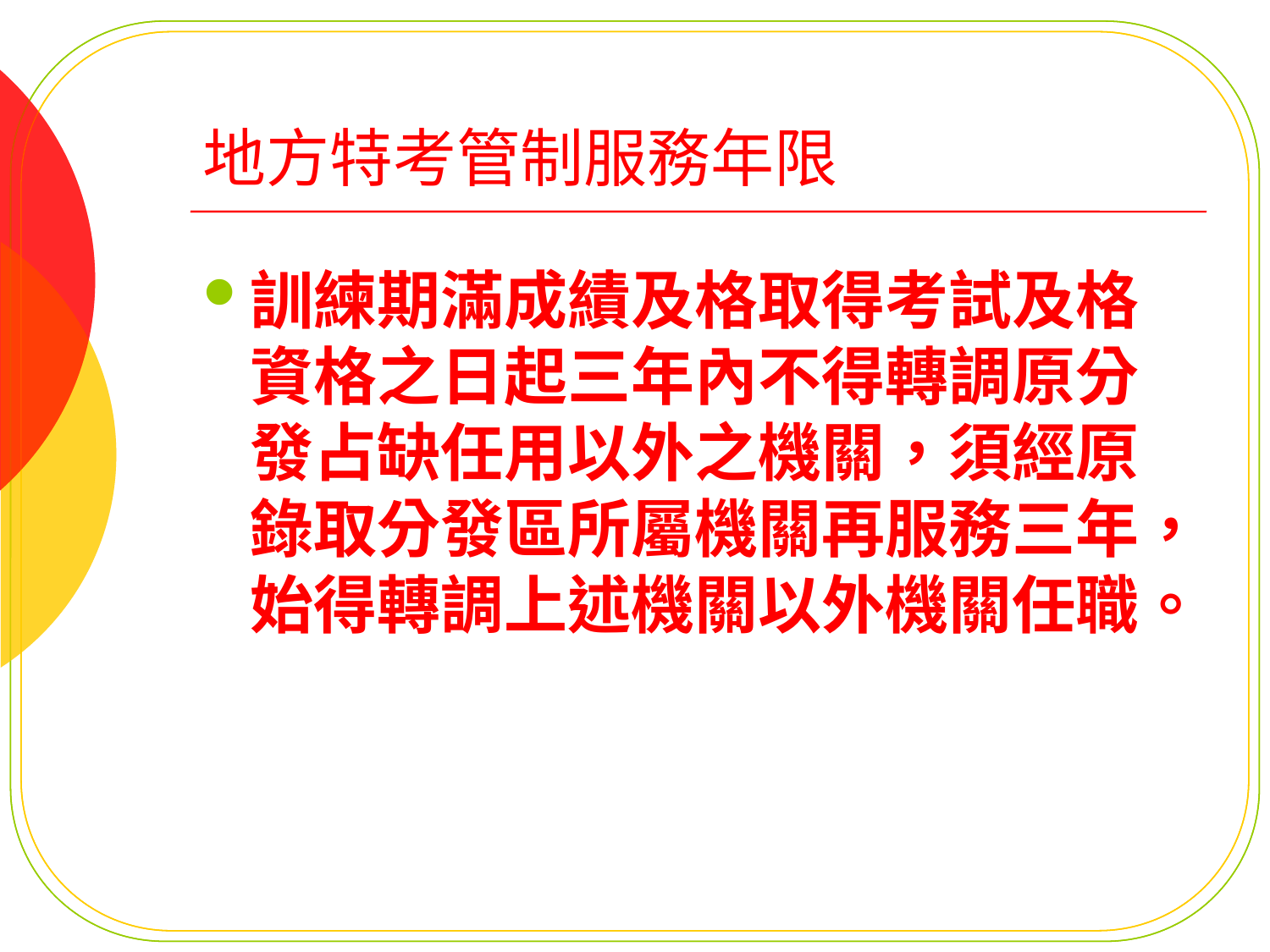

# 地方特考管制服務年限
訓練期滿成績及格取得考試及格資格之日起三年內不得轉調原分發占缺任用以外之機關，須經原錄取分發區所屬機關再服務三年，始得轉調上述機關以外機關任職。